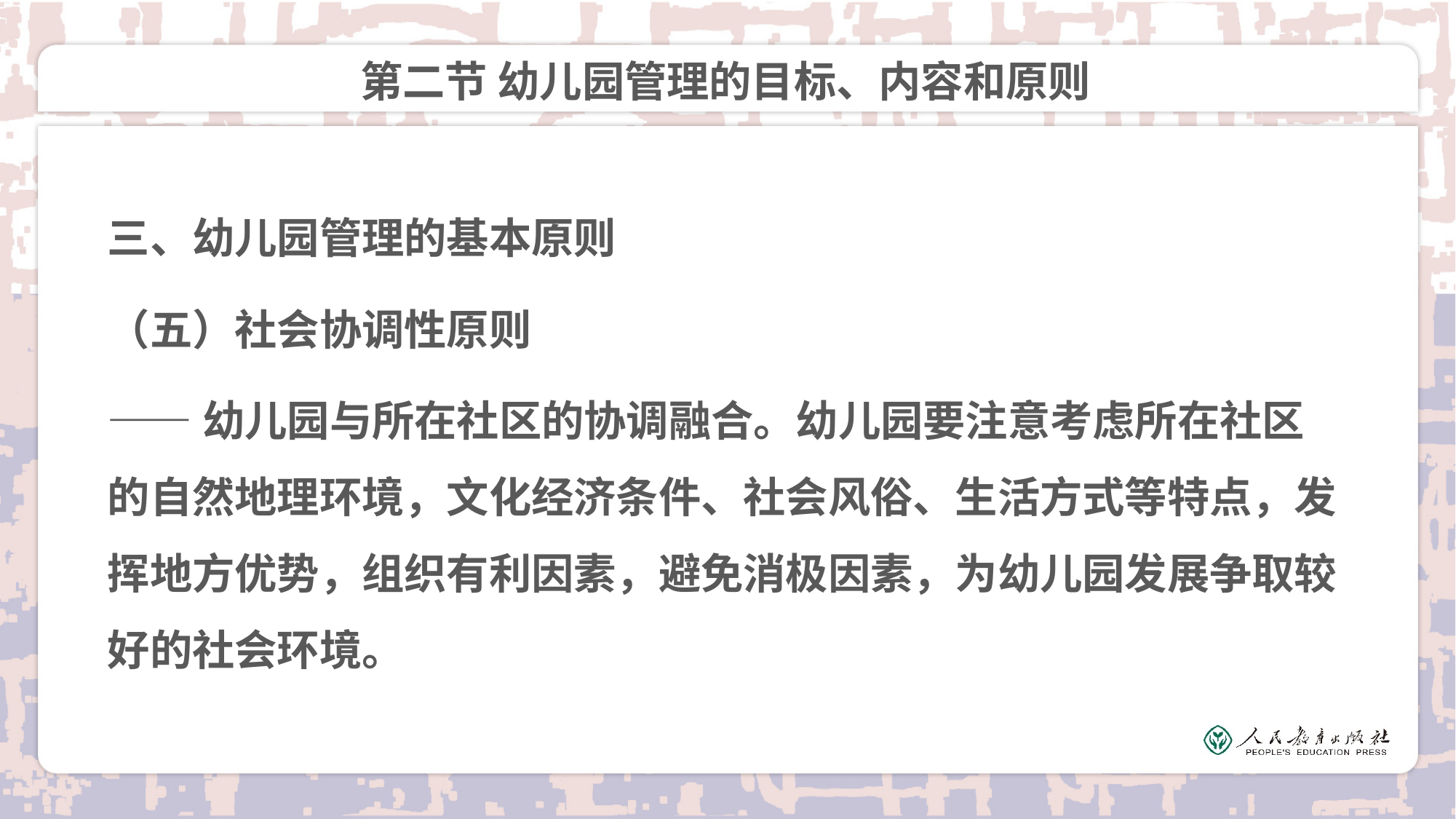

# 第二节 幼儿园管理的目标、内容和原则
三、幼儿园管理的基本原则
（五）社会协调性原则
——幼儿园与所在社区的协调融合。幼儿园要注意考虑所在社区的自然地理环境，文化经济条件、社会风俗、生活方式等特点，发挥地方优势，组织有利因素，避免消极因素，为幼儿园发展争取较好的社会环境。